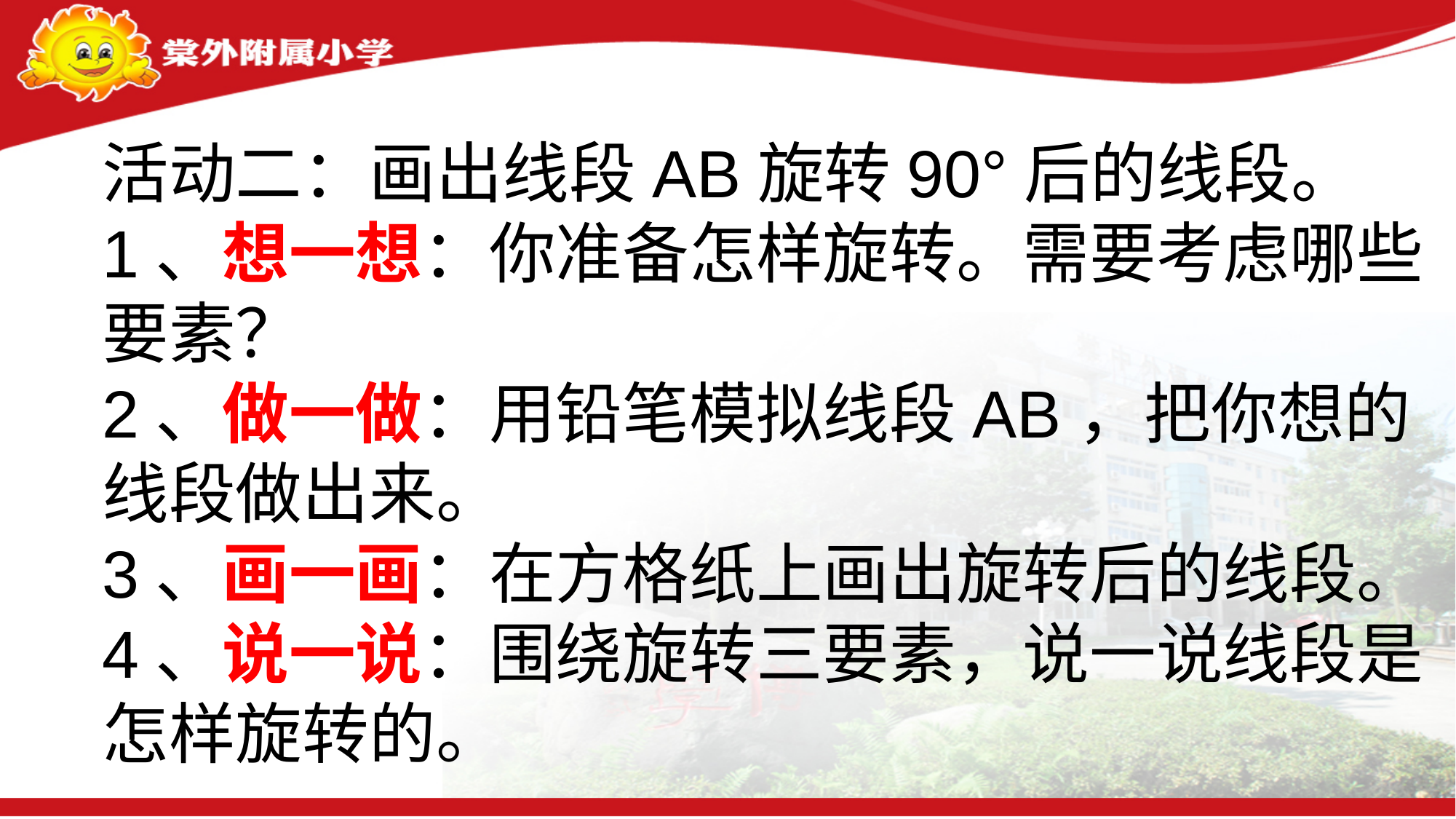

活动二：画出线段AB旋转90°后的线段。
1、想一想：你准备怎样旋转。需要考虑哪些要素？
2、做一做：用铅笔模拟线段AB，把你想的线段做出来。
3、画一画：在方格纸上画出旋转后的线段。
4、说一说：围绕旋转三要素，说一说线段是怎样旋转的。